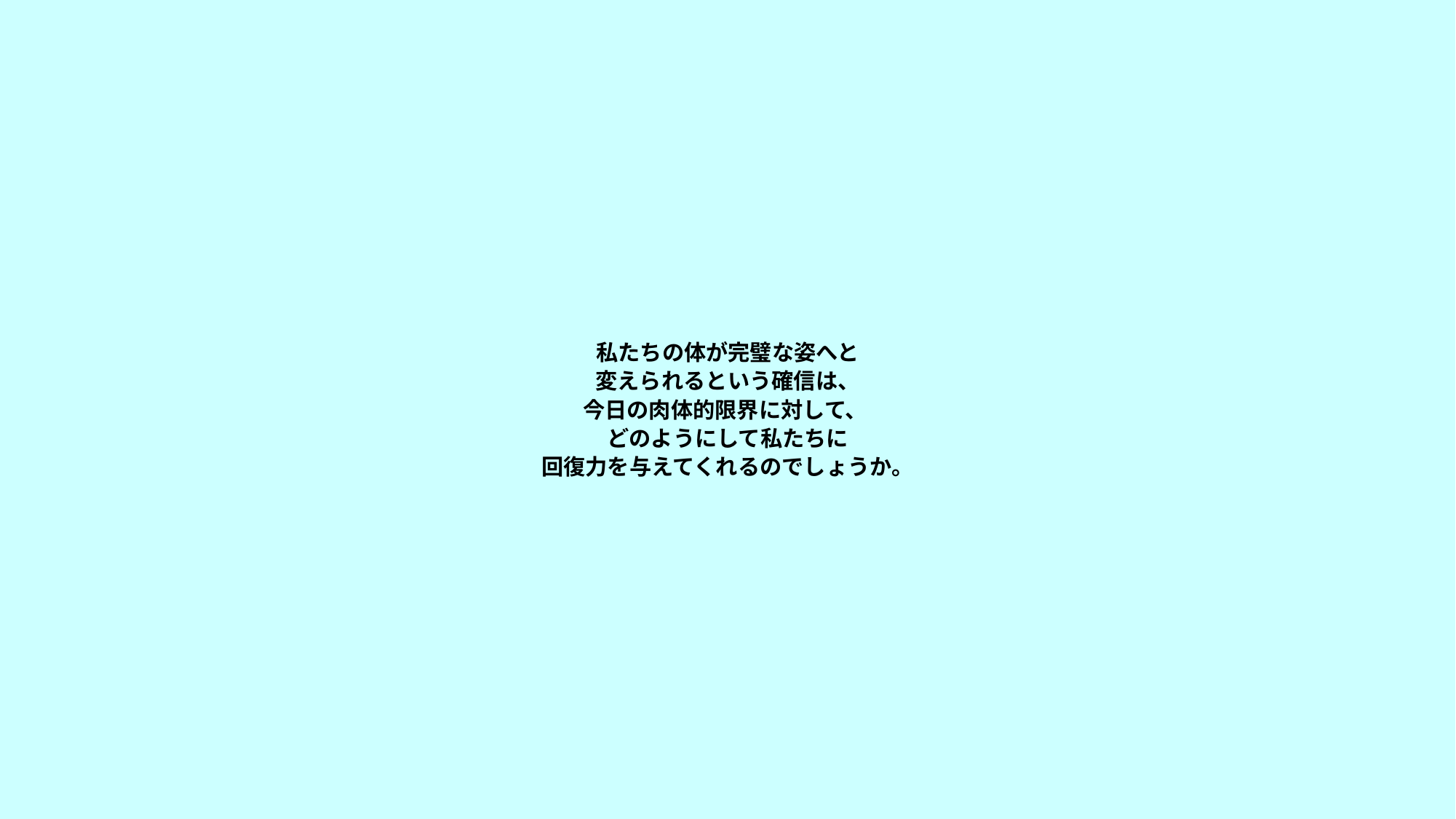

# 私たちの体が完璧な姿へと 変えられるという確信は、 今日の肉体的限界に対して、 どのようにして私たちに 回復力を与えてくれるのでしょうか。